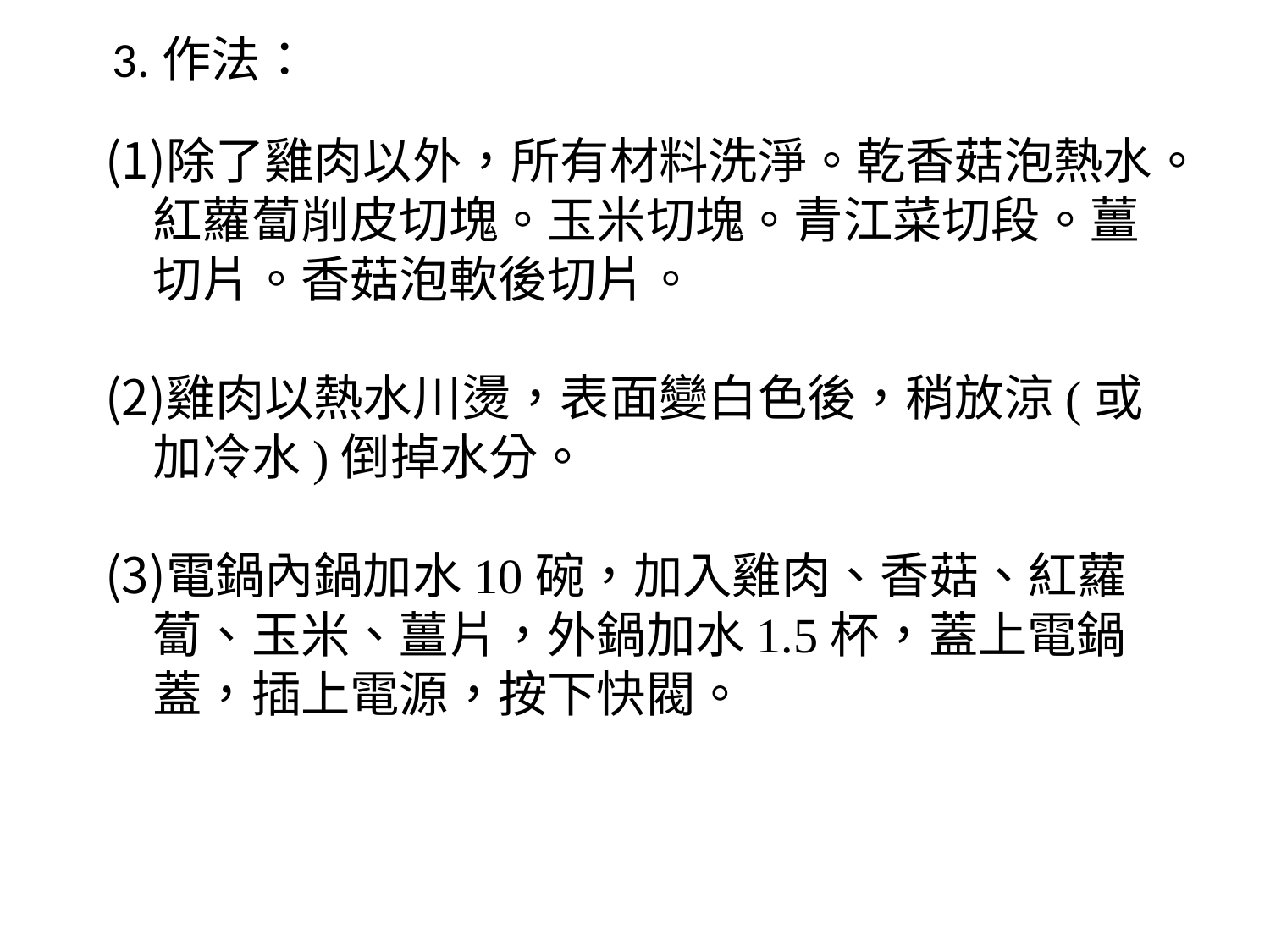

3.作法：

除了雞肉以外，所有材料洗淨。乾香菇泡熱水。紅蘿蔔削皮切塊。玉米切塊。青江菜切段。薑切片。香菇泡軟後切片。

雞肉以熱水川燙，表面變白色後，稍放涼(或加冷水)倒掉水分。

電鍋內鍋加水10碗，加入雞肉、香菇、紅蘿蔔、玉米、薑片，外鍋加水1.5杯，蓋上電鍋蓋，插上電源，按下快閥。